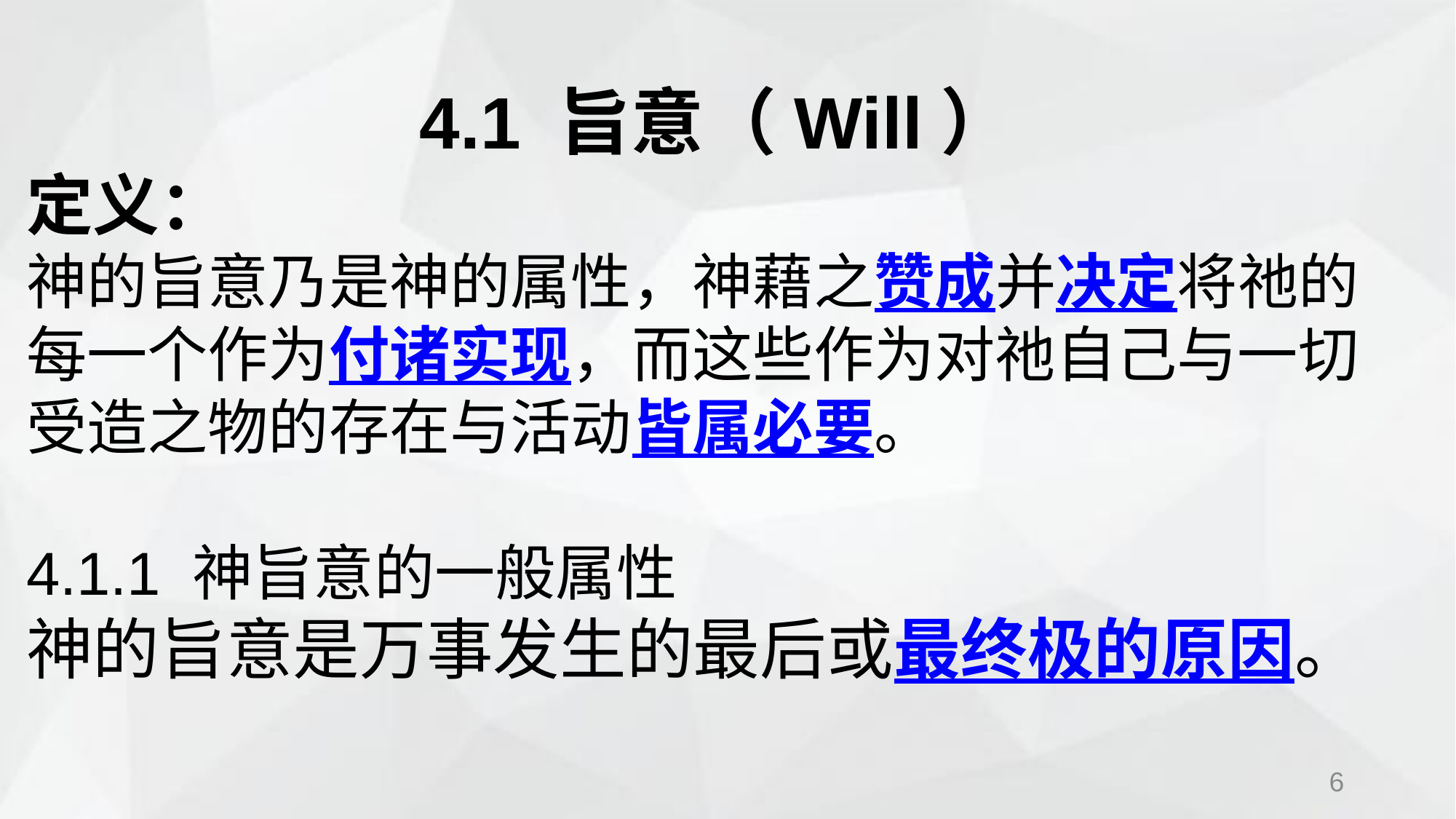

4.1 旨意（Will）
定义：
神的旨意乃是神的属性，神藉之赞成并决定将祂的每一个作为付诸实现，而这些作为对祂自己与一切受造之物的存在与活动皆属必要。

4.1.1 神旨意的一般属性
神的旨意是万事发生的最后或最终极的原因。

6